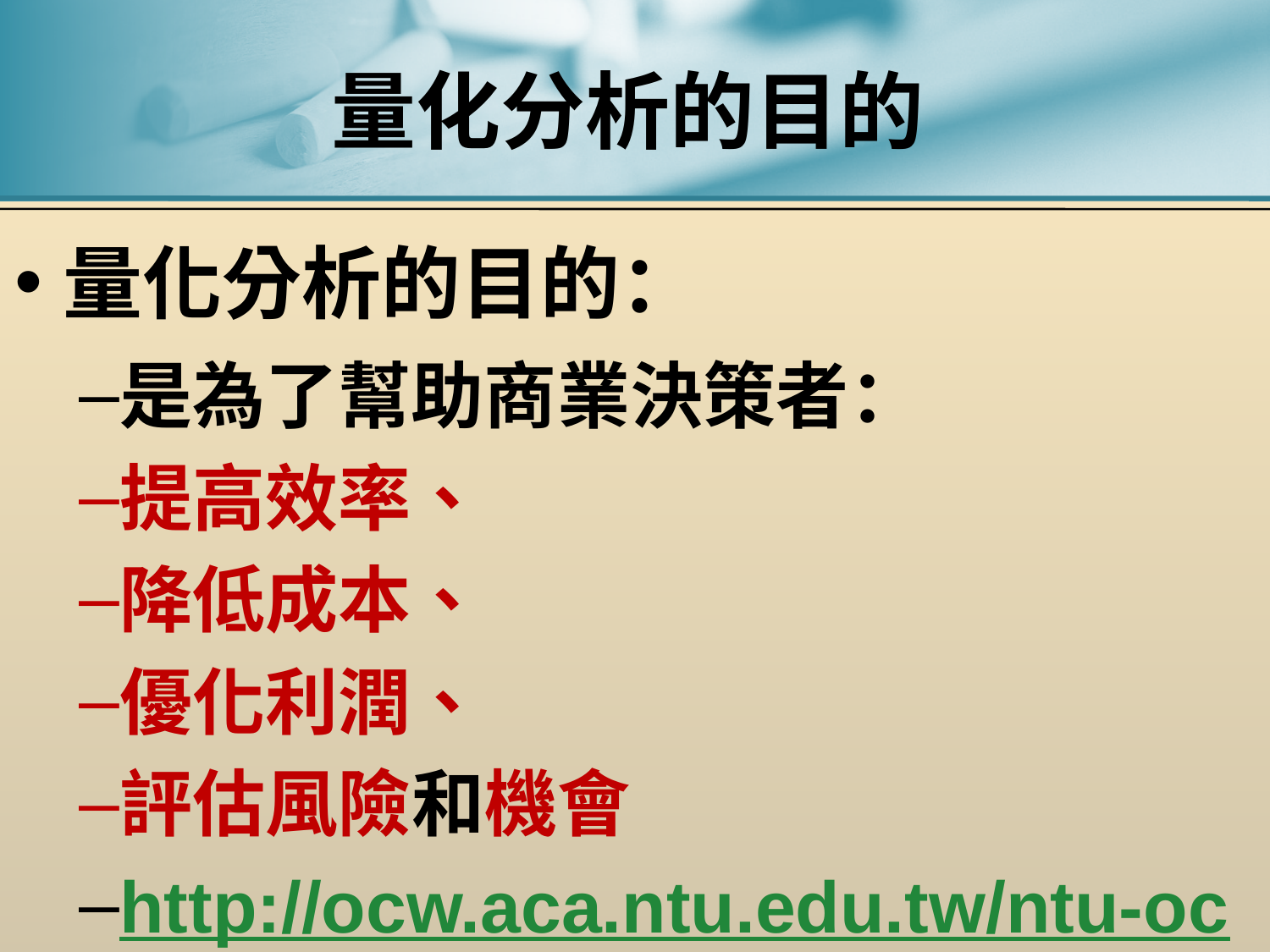

# 量化分析的目的
量化分析的目的：
是為了幫助商業決策者：
提高效率、
降低成本、
優化利潤、
評估風險和機會
http://ocw.aca.ntu.edu.tw/ntu-ocw/ocw/cou/106S103